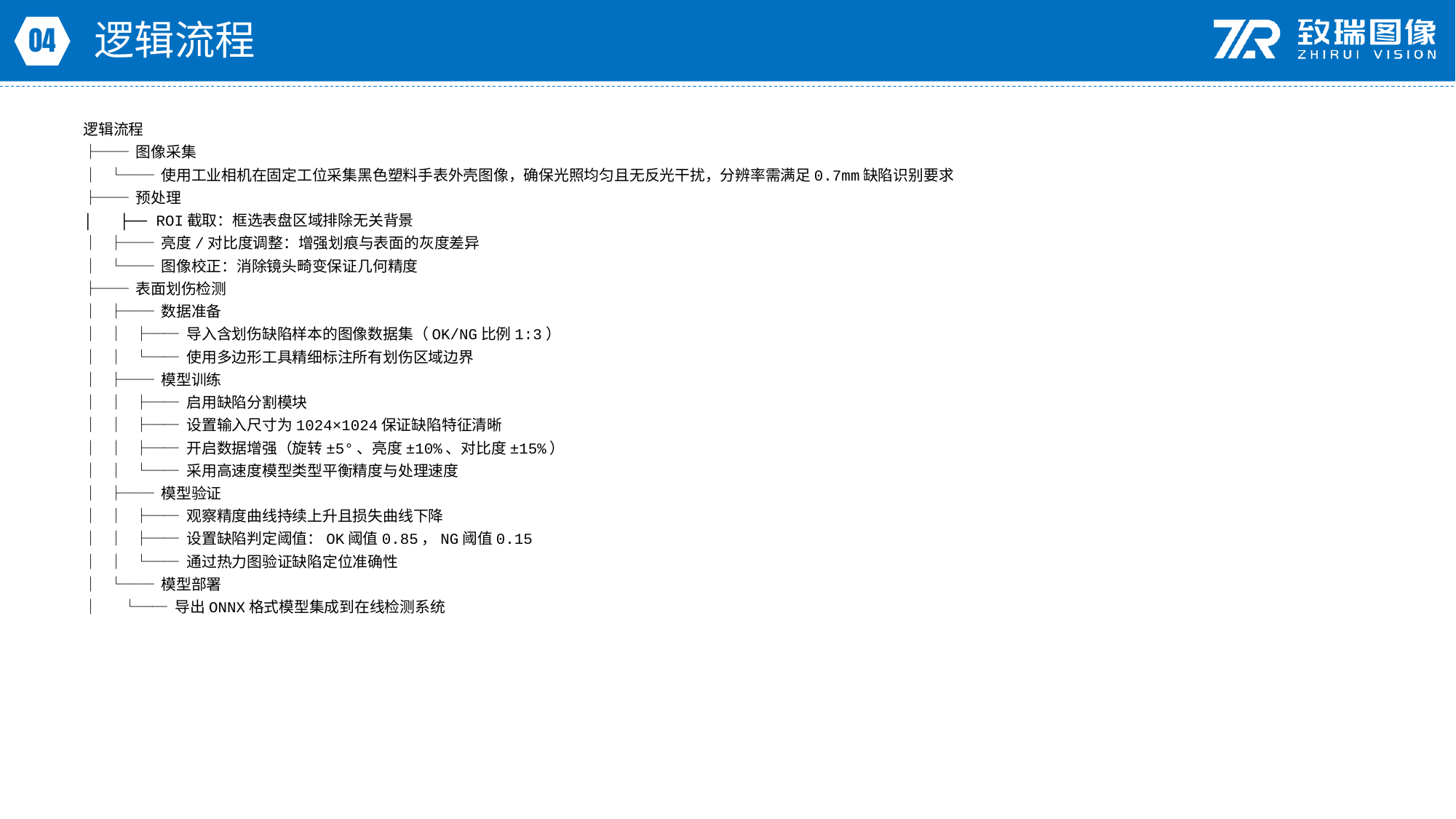

逻辑流程
04

逻辑流程
├── 图像采集
│   └── 使用工业相机在固定工位采集黑色塑料手表外壳图像，确保光照均匀且无反光干扰，分辨率需满足0.7mm缺陷识别要求
├── 预处理
│   ├── ROI截取：框选表盘区域排除无关背景
│   ├── 亮度/对比度调整：增强划痕与表面的灰度差异
│   └── 图像校正：消除镜头畸变保证几何精度
├── 表面划伤检测
│   ├── 数据准备
│   │   ├── 导入含划伤缺陷样本的图像数据集（OK/NG比例1:3）
│   │   └── 使用多边形工具精细标注所有划伤区域边界
│   ├── 模型训练
│   │   ├── 启用缺陷分割模块
│   │   ├── 设置输入尺寸为1024×1024保证缺陷特征清晰
│   │   ├── 开启数据增强（旋转±5°、亮度±10%、对比度±15%）
│   │   └── 采用高速度模型类型平衡精度与处理速度
│   ├── 模型验证
│   │   ├── 观察精度曲线持续上升且损失曲线下降
│   │   ├── 设置缺陷判定阈值：OK阈值0.85，NG阈值0.15
│   │   └── 通过热力图验证缺陷定位准确性
│   └── 模型部署
│       └── 导出ONNX格式模型集成到在线检测系统